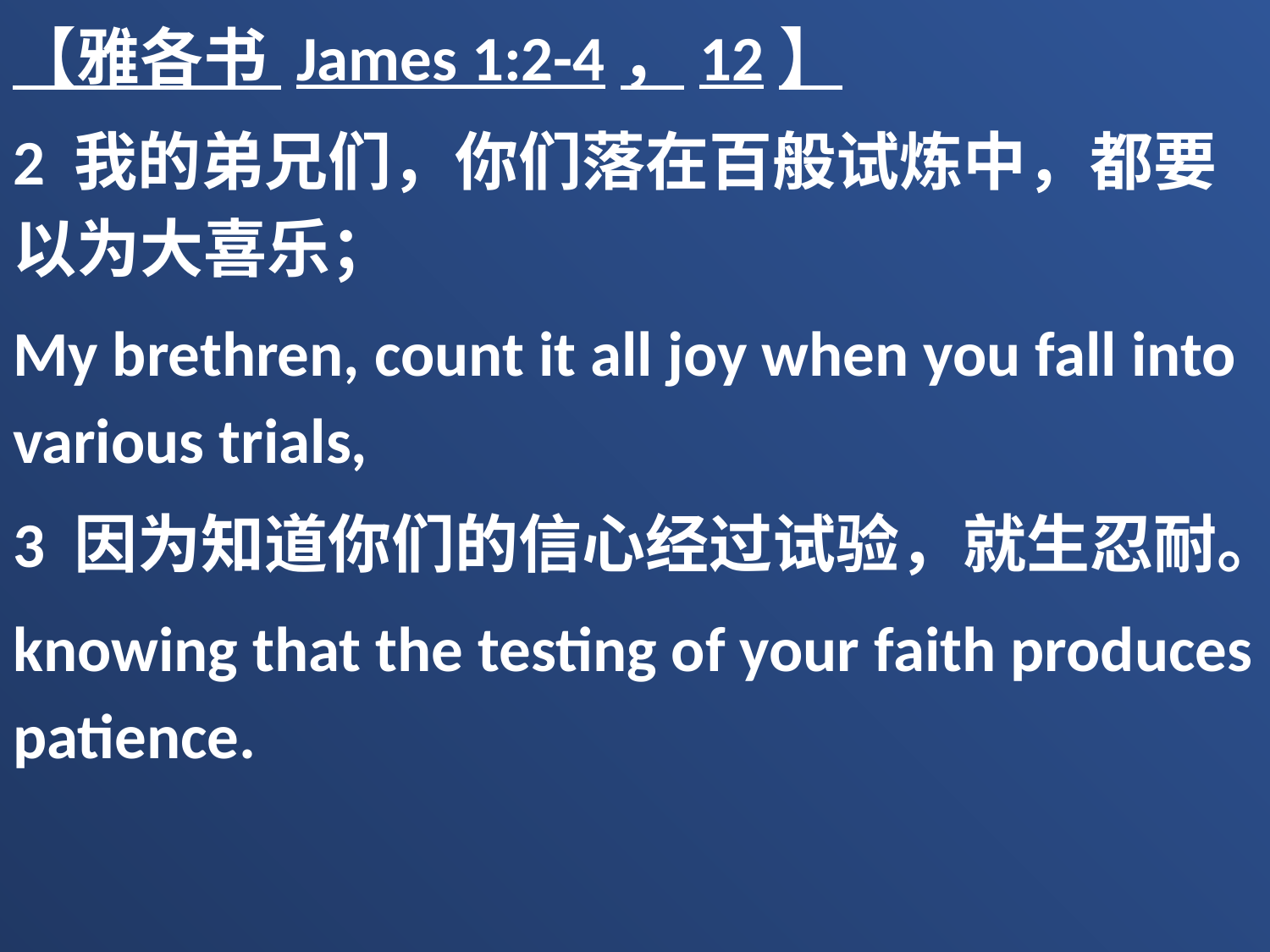

【雅各书 James 1:2-4，12】
2 我的弟兄们，你们落在百般试炼中，都要以为大喜乐；
My brethren, count it all joy when you fall into various trials,
3 因为知道你们的信心经过试验，就生忍耐。
knowing that the testing of your faith produces patience.